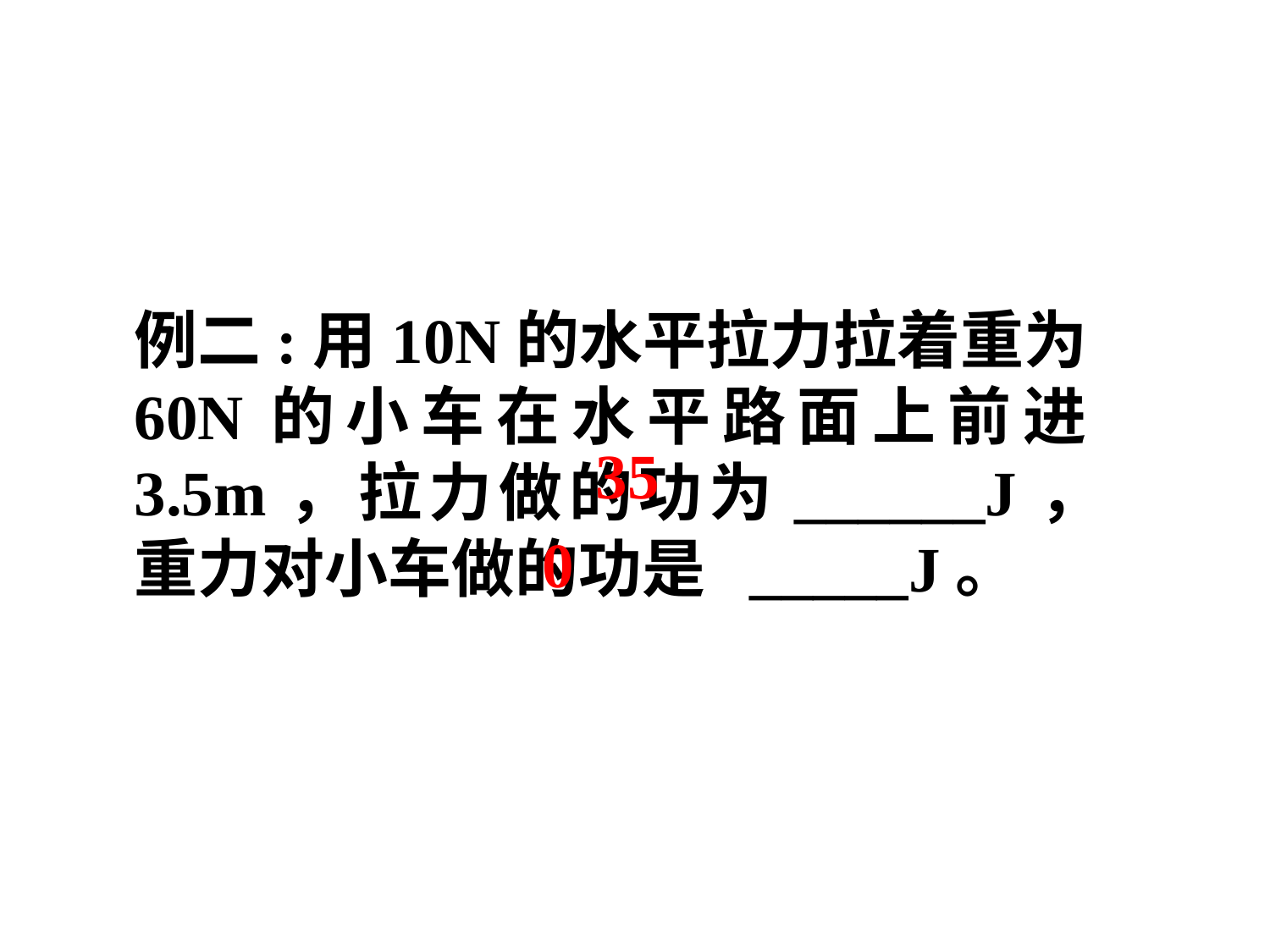

例二:用10N的水平拉力拉着重为60N的小车在水平路面上前进3.5m，拉力做的功为______J，重力对小车做的功是  _____J。
35
0